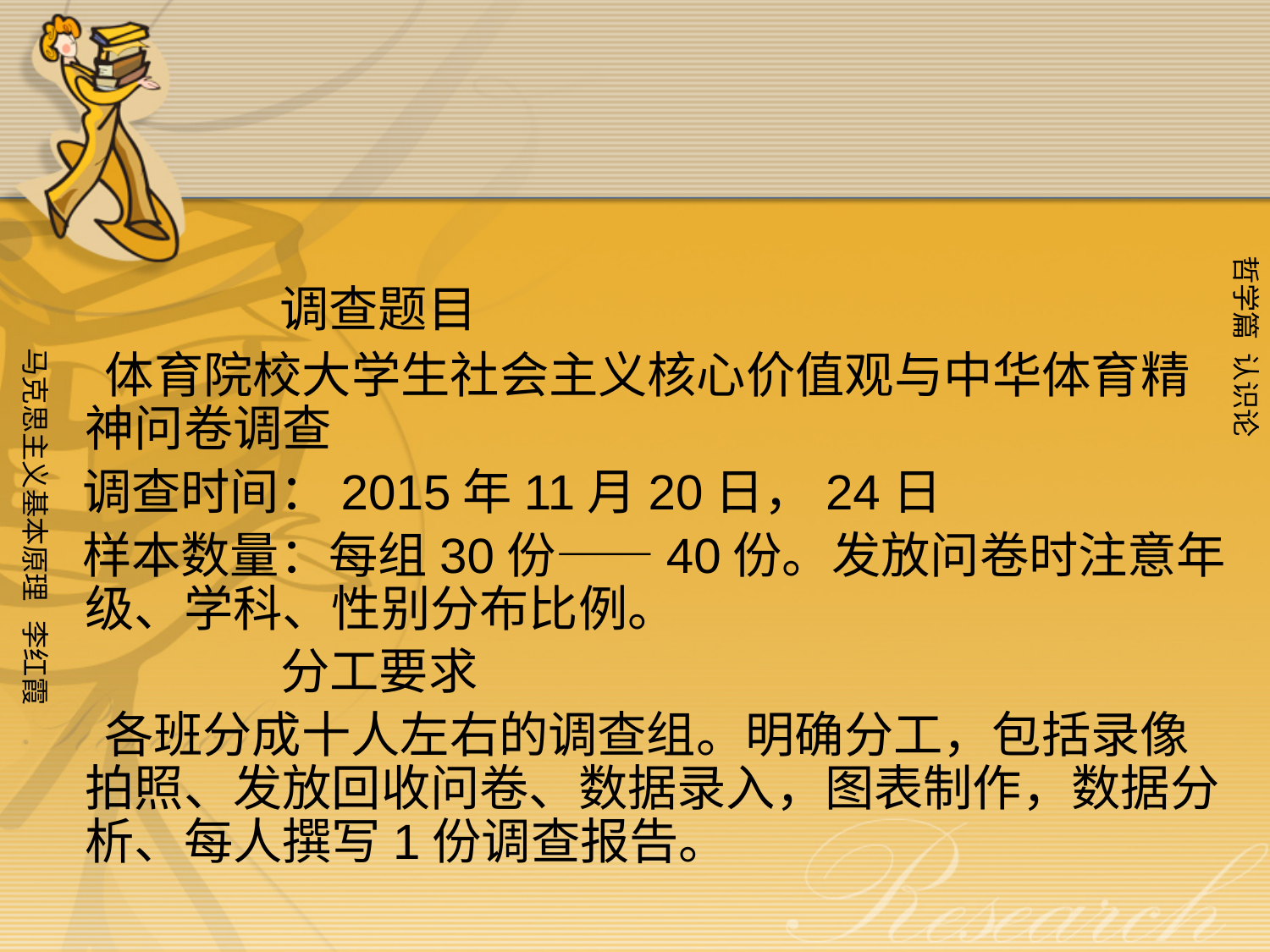

#
                调查题目
      体育院校大学生社会主义核心价值观与中华体育精神问卷调查
   调查时间：2015年11月20日，24日
   样本数量：每组30份——40份。发放问卷时注意年级、学科、性别分布比例。
                     分工要求
     各班分成十人左右的调查组。明确分工，包括录像拍照、发放回收问卷、数据录入，图表制作，数据分析、每人撰写1份调查报告。